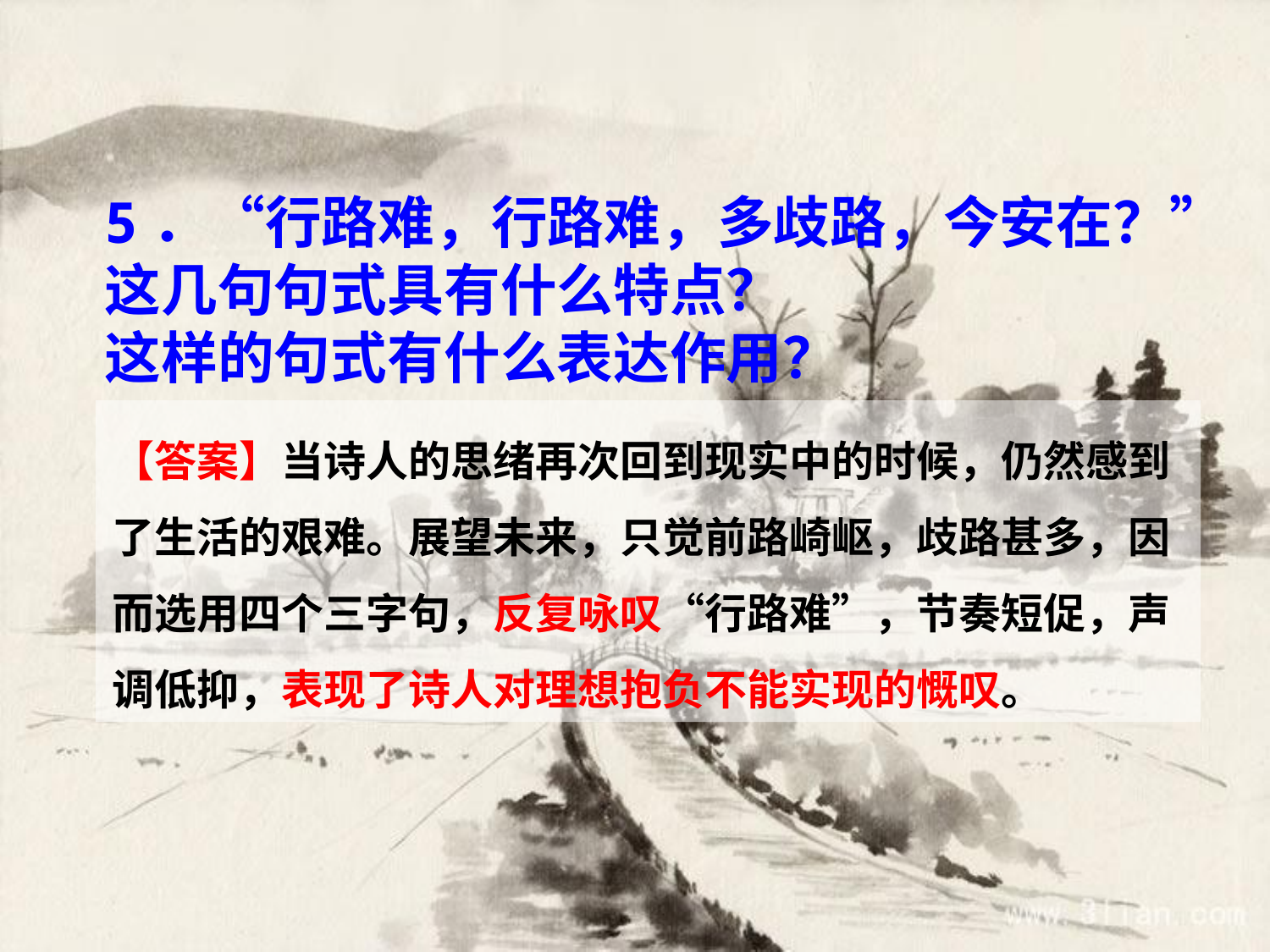

5．“行路难，行路难，多歧路，今安在？”
这几句句式具有什么特点？
这样的句式有什么表达作用？
【答案】当诗人的思绪再次回到现实中的时候，仍然感到了生活的艰难。展望未来，只觉前路崎岖，歧路甚多，因而选用四个三字句，反复咏叹“行路难”，节奏短促，声调低抑，表现了诗人对理想抱负不能实现的慨叹。